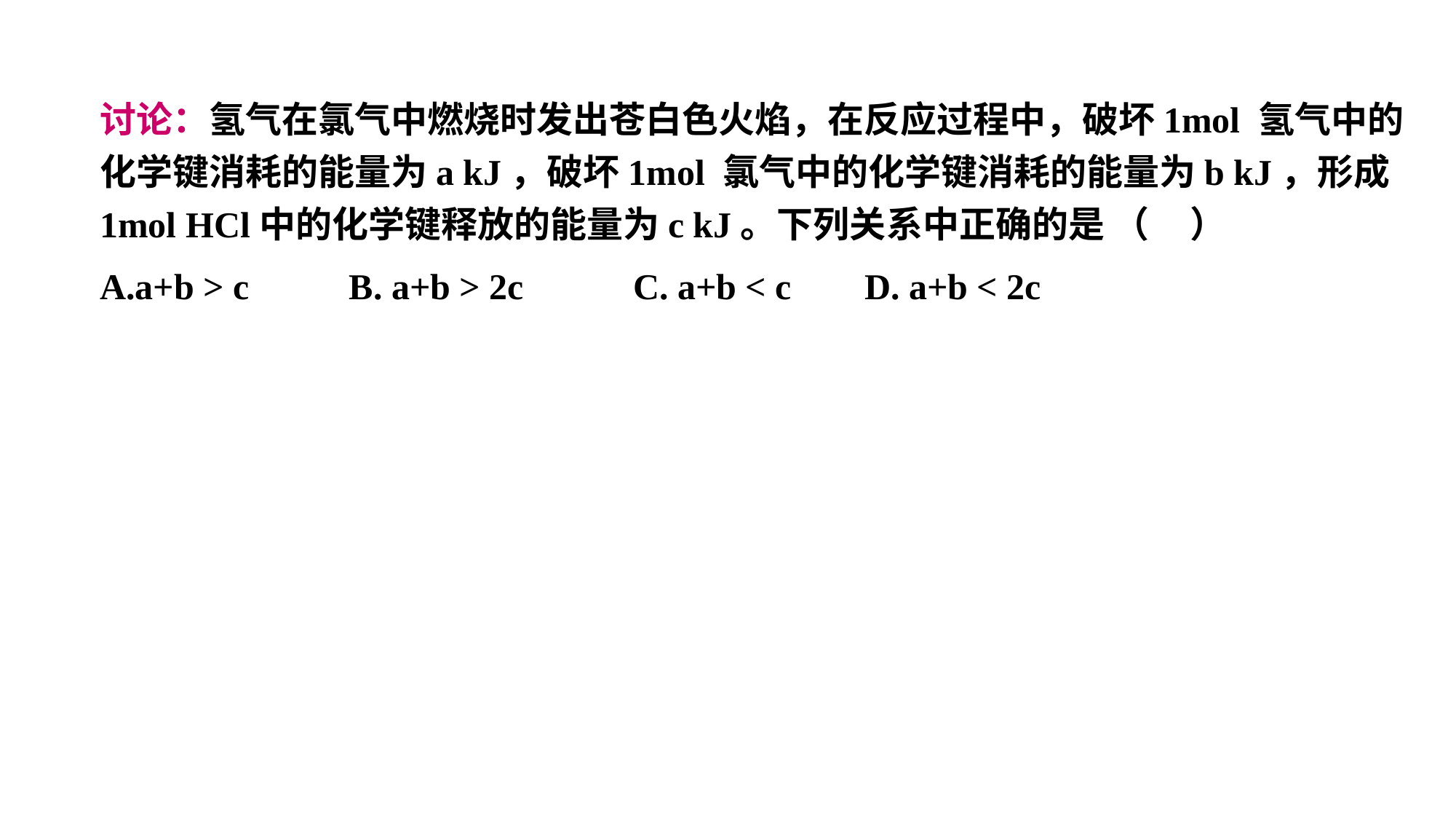

讨论：氢气在氯气中燃烧时发出苍白色火焰，在反应过程中，破坏1mol 氢气中的化学键消耗的能量为a kJ，破坏1mol 氯气中的化学键消耗的能量为b kJ，形成1mol HCl中的化学键释放的能量为c kJ。下列关系中正确的是 （     ）
a+b > c           B. a+b > 2c            C. a+b < c        D. a+b < 2c